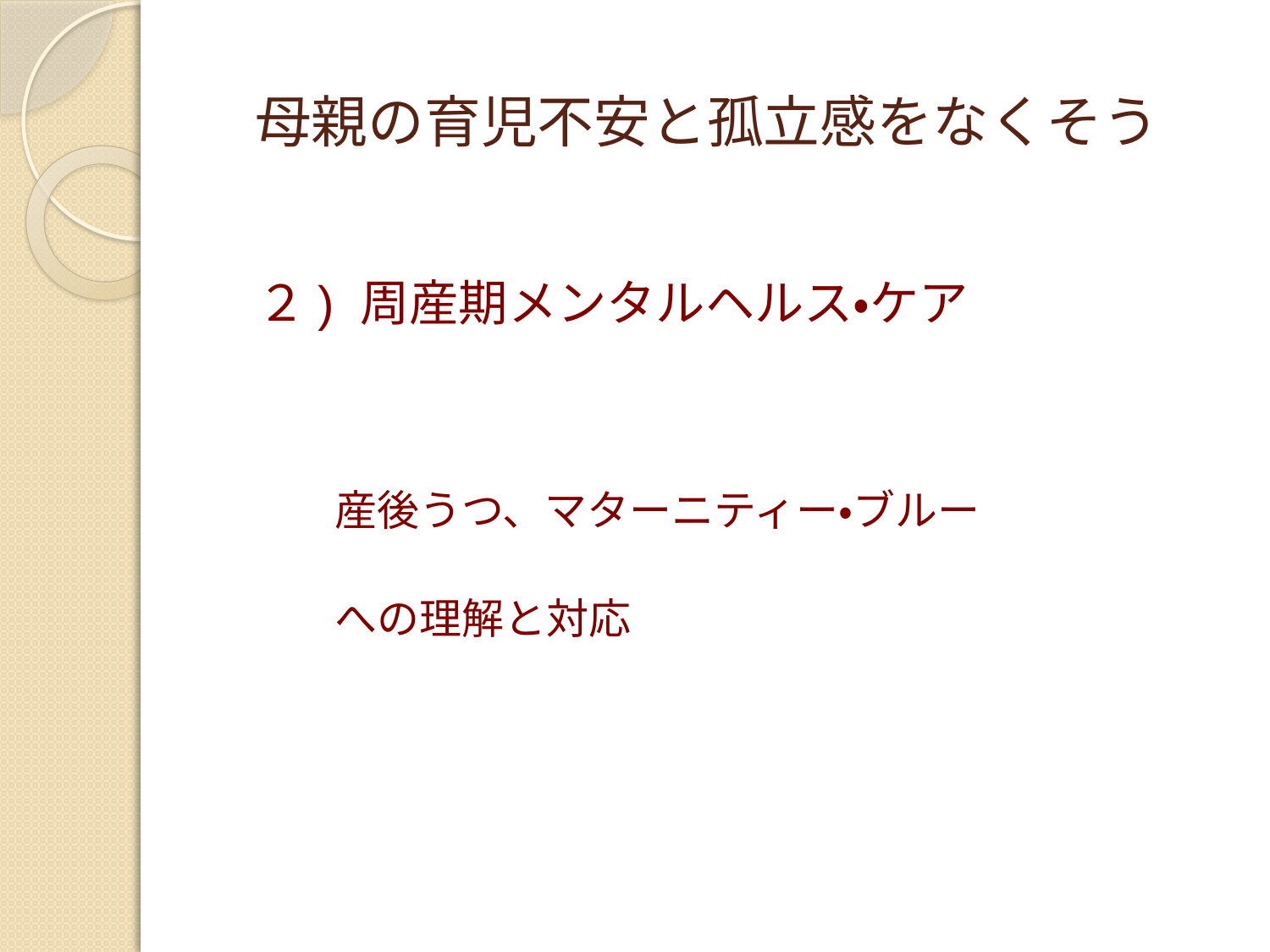

# 母親の育児不安と孤立感をなくそう
２) 周産期メンタルヘルス・ケア
産後うつ、マターニティー・ブルー
への理解と対応